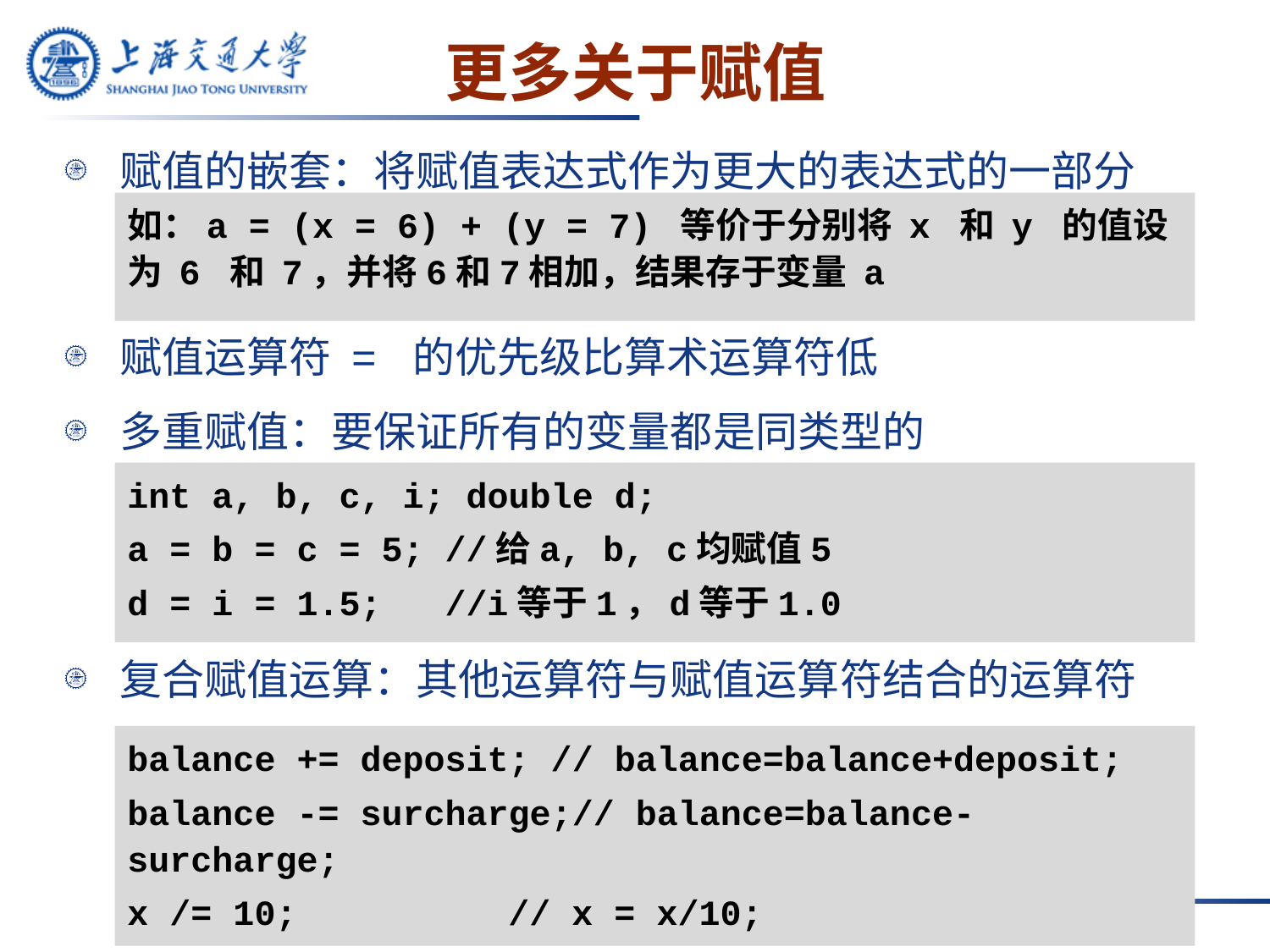

# 更多关于赋值
赋值的嵌套：将赋值表达式作为更大的表达式的一部分

赋值运算符 = 的优先级比算术运算符低
多重赋值：要保证所有的变量都是同类型的

复合赋值运算：其他运算符与赋值运算符结合的运算符
如：a = (x = 6) + (y = 7) 等价于分别将 x 和 y 的值设为 6 和 7，并将6和7相加，结果存于变量 a
int a, b, c, i; double d;
a = b = c = 5; //给a, b, c均赋值5
d = i = 1.5;   //i等于1，d等于1.0
balance += deposit; // balance=balance+deposit;
balance -= surcharge;// balance=balance-surcharge;
x /= 10;		// x = x/10;
salary *=2; 	// salary = salary*2;